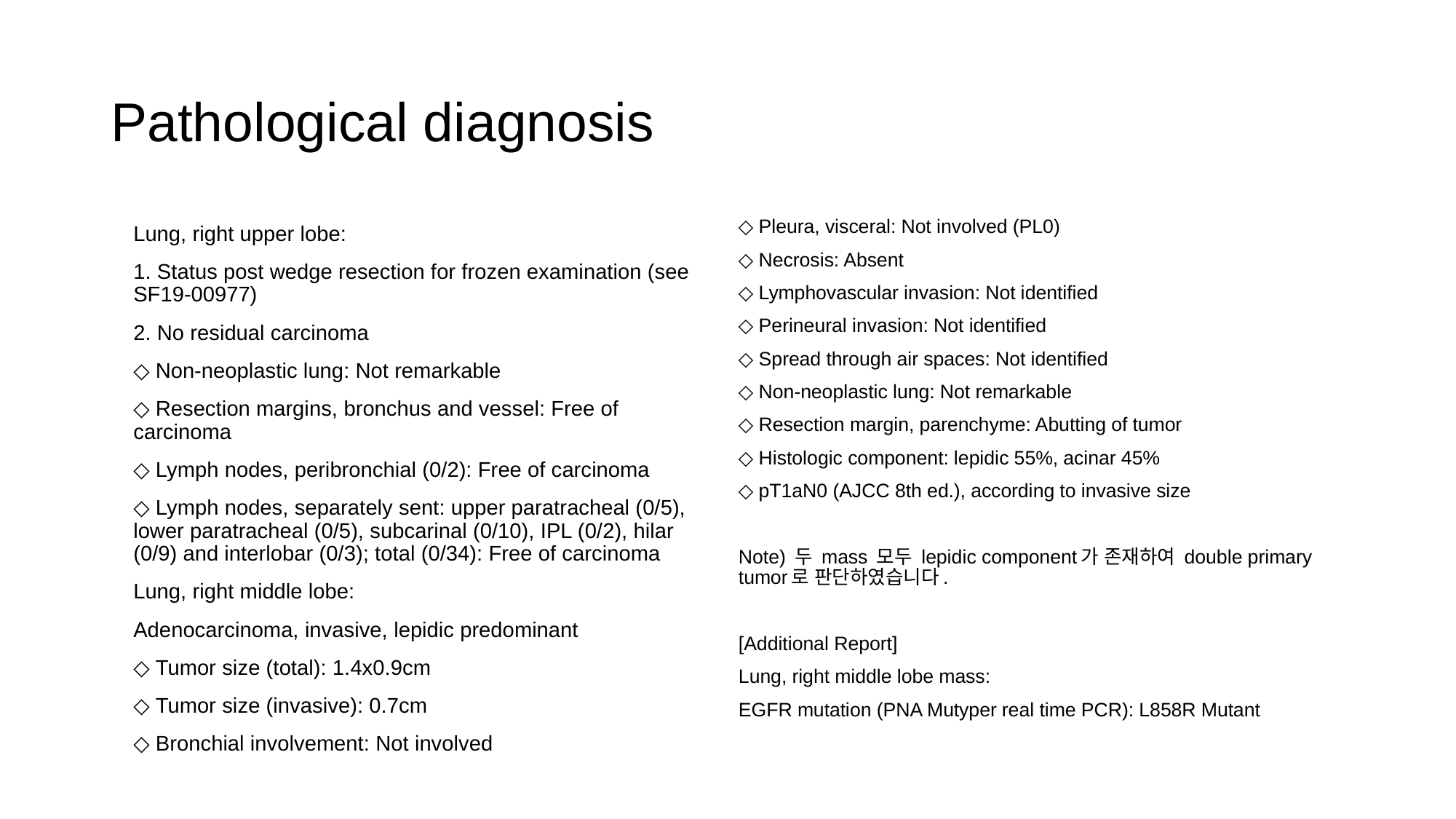

# Pathological diagnosis
◇ Pleura, visceral: Not involved (PL0)
◇ Necrosis: Absent
◇ Lymphovascular invasion: Not identified
◇ Perineural invasion: Not identified
◇ Spread through air spaces: Not identified
◇ Non-neoplastic lung: Not remarkable
◇ Resection margin, parenchyme: Abutting of tumor
◇ Histologic component: lepidic 55%, acinar 45%
◇ pT1aN0 (AJCC 8th ed.), according to invasive size

Note) 두 mass 모두 lepidic component가 존재하여 double primary tumor로 판단하였습니다.

[Additional Report]
Lung, right middle lobe mass:
EGFR mutation (PNA Mutyper real time PCR): L858R Mutant

Lung, right upper lobe:
1. Status post wedge resection for frozen examination (see SF19-00977)
2. No residual carcinoma
◇ Non-neoplastic lung: Not remarkable
◇ Resection margins, bronchus and vessel: Free of carcinoma
◇ Lymph nodes, peribronchial (0/2): Free of carcinoma
◇ Lymph nodes, separately sent: upper paratracheal (0/5), lower paratracheal (0/5), subcarinal (0/10), IPL (0/2), hilar (0/9) and interlobar (0/3); total (0/34): Free of carcinoma
Lung, right middle lobe:
Adenocarcinoma, invasive, lepidic predominant
◇ Tumor size (total): 1.4x0.9cm
◇ Tumor size (invasive): 0.7cm
◇ Bronchial involvement: Not involved